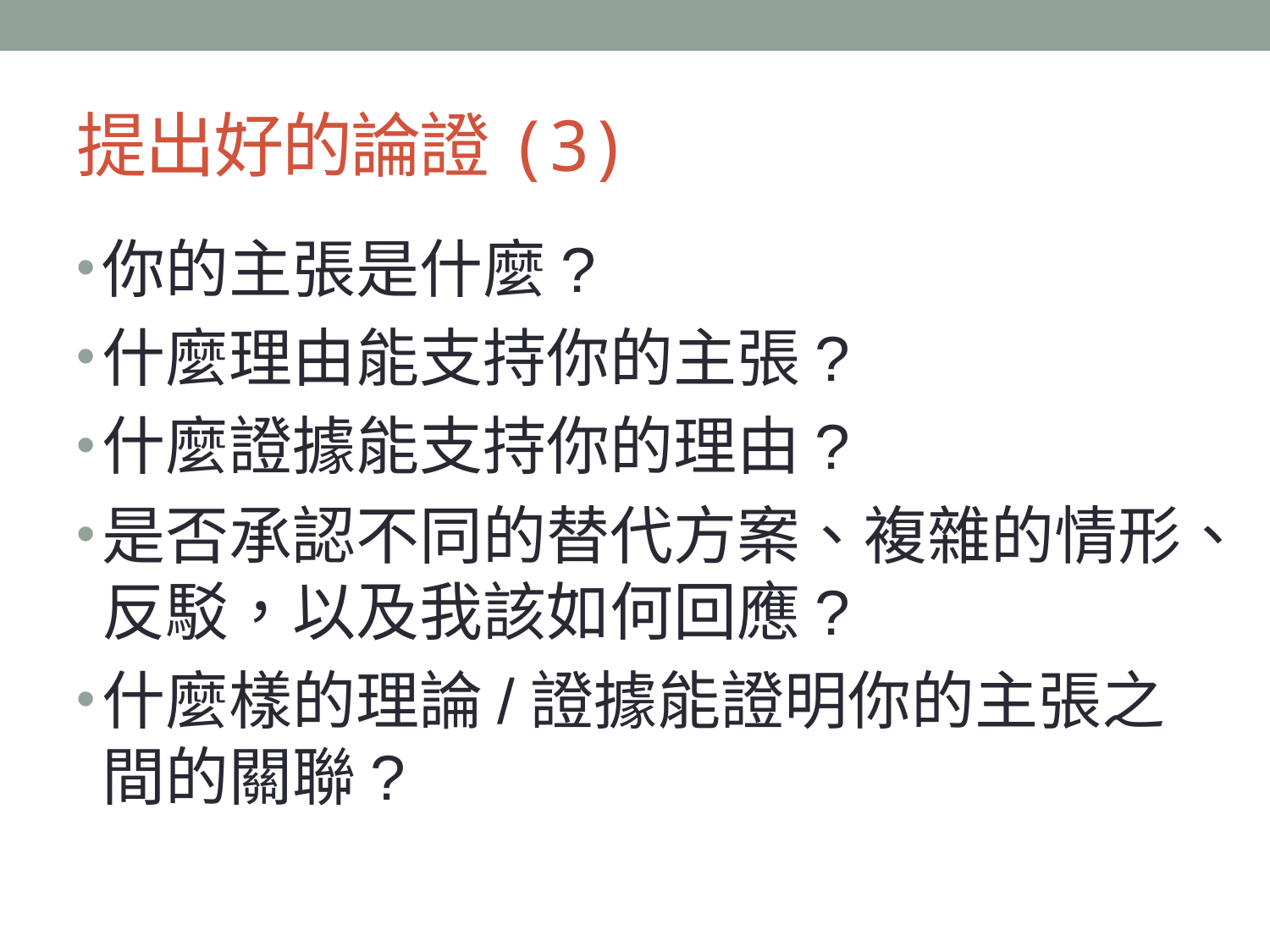

# 提出好的論證(3)
你的主張是什麼?
什麼理由能支持你的主張?
什麼證據能支持你的理由?
是否承認不同的替代方案、複雜的情形、反駁，以及我該如何回應?
什麼樣的理論/證據能證明你的主張之間的關聯?